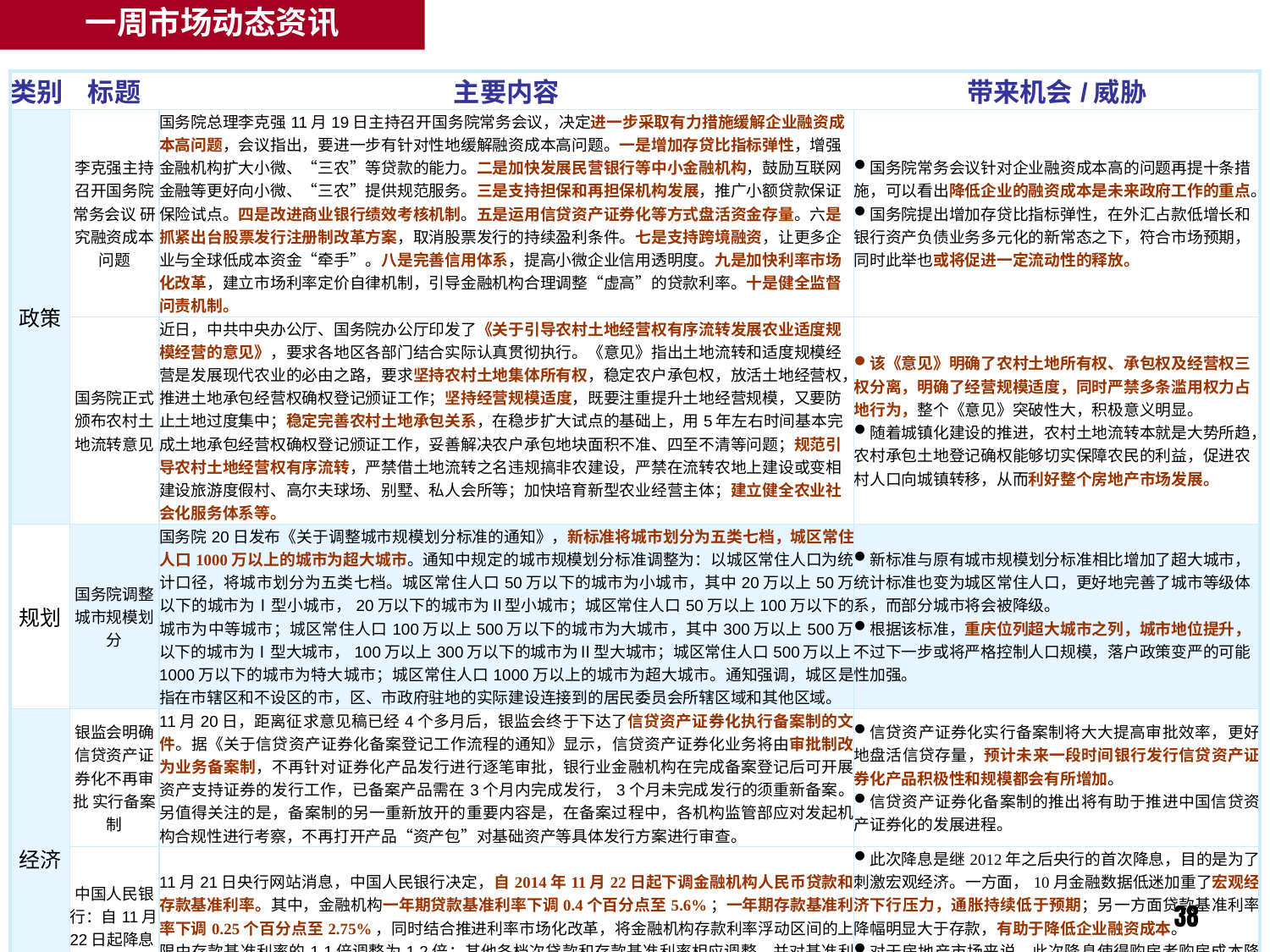

一周市场动态资讯
| 类别 | 标题 | 主要内容 | 带来机会/威胁 |
| --- | --- | --- | --- |
| 政策 | 李克强主持召开国务院常务会议 研究融资成本问题 | 国务院总理李克强11月19日主持召开国务院常务会议，决定进一步采取有力措施缓解企业融资成本高问题，会议指出，要进一步有针对性地缓解融资成本高问题。一是增加存贷比指标弹性，增强金融机构扩大小微、“三农”等贷款的能力。二是加快发展民营银行等中小金融机构，鼓励互联网金融等更好向小微、“三农”提供规范服务。三是支持担保和再担保机构发展，推广小额贷款保证保险试点。四是改进商业银行绩效考核机制。五是运用信贷资产证券化等方式盘活资金存量。六是抓紧出台股票发行注册制改革方案，取消股票发行的持续盈利条件。七是支持跨境融资，让更多企业与全球低成本资金“牵手”。八是完善信用体系，提高小微企业信用透明度。九是加快利率市场化改革，建立市场利率定价自律机制，引导金融机构合理调整“虚高”的贷款利率。十是健全监督问责机制。 | 国务院常务会议针对企业融资成本高的问题再提十条措施，可以看出降低企业的融资成本是未来政府工作的重点。 国务院提出增加存贷比指标弹性，在外汇占款低增长和银行资产负债业务多元化的新常态之下，符合市场预期，同时此举也或将促进一定流动性的释放。 |
|  | 国务院正式颁布农村土地流转意见 | 近日，中共中央办公厅、国务院办公厅印发了《关于引导农村土地经营权有序流转发展农业适度规模经营的意见》，要求各地区各部门结合实际认真贯彻执行。《意见》指出土地流转和适度规模经营是发展现代农业的必由之路，要求坚持农村土地集体所有权，稳定农户承包权，放活土地经营权，推进土地承包经营权确权登记颁证工作；坚持经营规模适度，既要注重提升土地经营规模，又要防止土地过度集中；稳定完善农村土地承包关系，在稳步扩大试点的基础上，用5年左右时间基本完成土地承包经营权确权登记颁证工作，妥善解决农户承包地块面积不准、四至不清等问题；规范引导农村土地经营权有序流转，严禁借土地流转之名违规搞非农建设，严禁在流转农地上建设或变相建设旅游度假村、高尔夫球场、别墅、私人会所等；加快培育新型农业经营主体；建立健全农业社会化服务体系等。 | 该《意见》明确了农村土地所有权、承包权及经营权三权分离，明确了经营规模适度，同时严禁多条滥用权力占地行为，整个《意见》突破性大，积极意义明显。 随着城镇化建设的推进，农村土地流转本就是大势所趋，农村承包土地登记确权能够切实保障农民的利益，促进农村人口向城镇转移，从而利好整个房地产市场发展。 |
| 规划 | 国务院调整城市规模划分 | 国务院20日发布《关于调整城市规模划分标准的通知》，新标准将城市划分为五类七档，城区常住人口1000万以上的城市为超大城市。通知中规定的城市规模划分标准调整为：以城区常住人口为统计口径，将城市划分为五类七档。城区常住人口50万以下的城市为小城市，其中20万以上50万以下的城市为Ⅰ型小城市，20万以下的城市为Ⅱ型小城市；城区常住人口50万以上100万以下的城市为中等城市；城区常住人口100万以上500万以下的城市为大城市，其中300万以上500万以下的城市为Ⅰ型大城市，100万以上300万以下的城市为Ⅱ型大城市；城区常住人口500万以上1000万以下的城市为特大城市；城区常住人口1000万以上的城市为超大城市。通知强调，城区是指在市辖区和不设区的市，区、市政府驻地的实际建设连接到的居民委员会所辖区域和其他区域。 | 新标准与原有城市规模划分标准相比增加了超大城市，统计标准也变为城区常住人口，更好地完善了城市等级体系，而部分城市将会被降级。 根据该标准，重庆位列超大城市之列，城市地位提升，不过下一步或将严格控制人口规模，落户政策变严的可能性加强。 |
| 经济 | 银监会明确信贷资产证券化不再审批 实行备案制 | 11月20日，距离征求意见稿已经4个多月后，银监会终于下达了信贷资产证券化执行备案制的文件。据《关于信贷资产证券化备案登记工作流程的通知》显示，信贷资产证券化业务将由审批制改为业务备案制，不再针对证券化产品发行进行逐笔审批，银行业金融机构在完成备案登记后可开展资产支持证券的发行工作，已备案产品需在3个月内完成发行，3个月未完成发行的须重新备案。另值得关注的是，备案制的另一重新放开的重要内容是，在备案过程中，各机构监管部应对发起机构合规性进行考察，不再打开产品“资产包”对基础资产等具体发行方案进行审查。 | 信贷资产证券化实行备案制将大大提高审批效率，更好地盘活信贷存量，预计未来一段时间银行发行信贷资产证券化产品积极性和规模都会有所增加。 信贷资产证券化备案制的推出将有助于推进中国信贷资产证券化的发展进程。 |
|  | 中国人民银行：自11月22日起降息0.4个百分点 | 11月21日央行网站消息，中国人民银行决定，自2014年11月22日起下调金融机构人民币贷款和存款基准利率。其中，金融机构一年期贷款基准利率下调0.4个百分点至5.6%；一年期存款基准利率下调0.25个百分点至2.75%，同时结合推进利率市场化改革，将金融机构存款利率浮动区间的上限由存款基准利率的1.1倍调整为1.2倍；其他各档次贷款和存款基准利率相应调整，并对基准利率期限档次作适当简并。 | 此次降息是继2012年之后央行的首次降息，目的是为了刺激宏观经济。一方面，10月金融数据低迷加重了宏观经济下行压力，通胀持续低于预期；另一方面贷款基准利率降幅明显大于存款，有助于降低企业融资成本。 对于房地产市场来说，此次降息使得购房者购房成本降低，刺激购房者入市积极性提高，房地产低迷态势将得到缓和，不过预计房价不会马上上涨，房价将以稳为主。 |
38